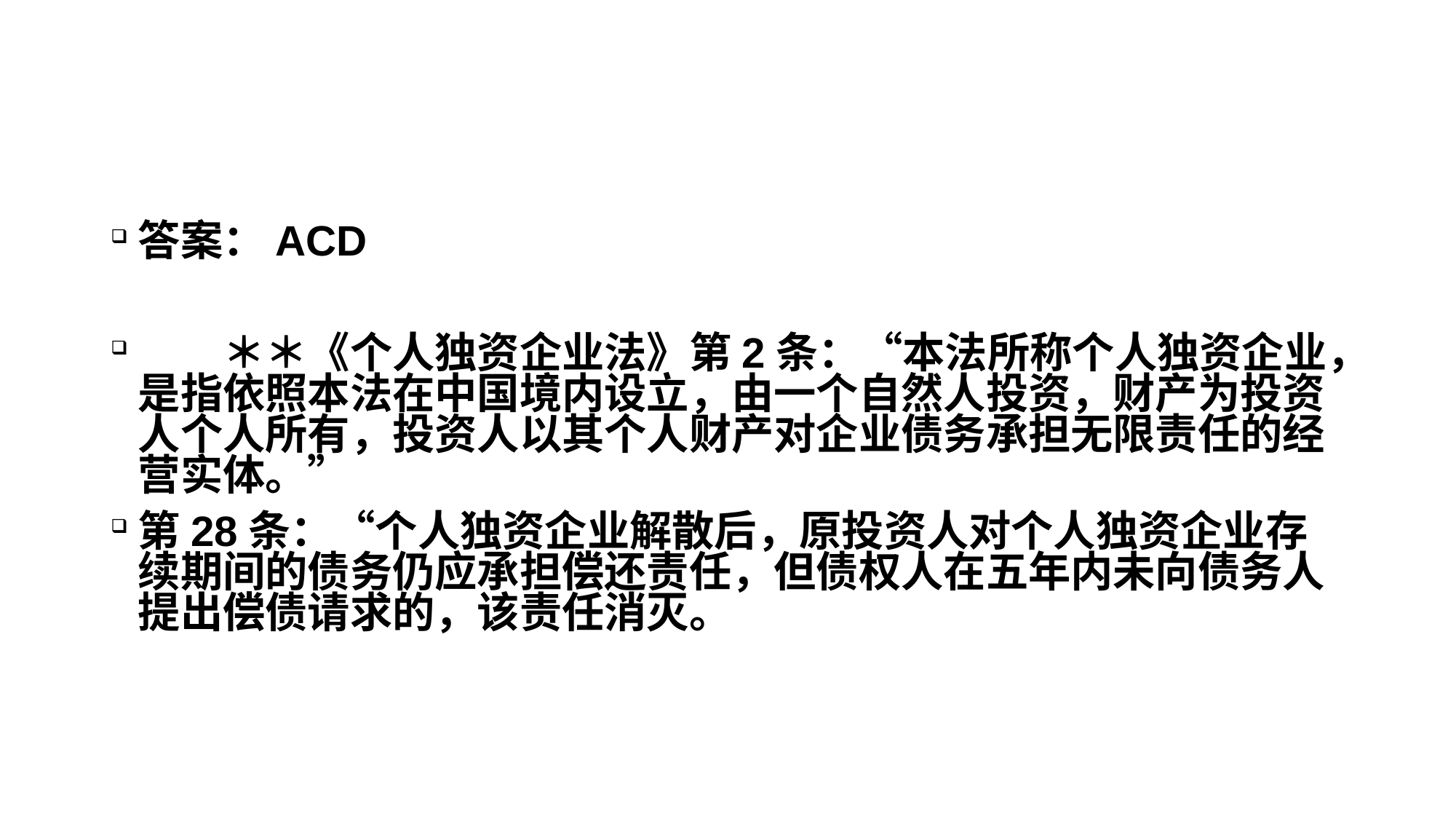

#
答案：ACD

　　＊＊《个人独资企业法》第2条：“本法所称个人独资企业，是指依照本法在中国境内设立，由一个自然人投资，财产为投资人个人所有，投资人以其个人财产对企业债务承担无限责任的经营实体。”
第28条：“个人独资企业解散后，原投资人对个人独资企业存续期间的债务仍应承担偿还责任，但债权人在五年内未向债务人提出偿债请求的，该责任消灭。
38